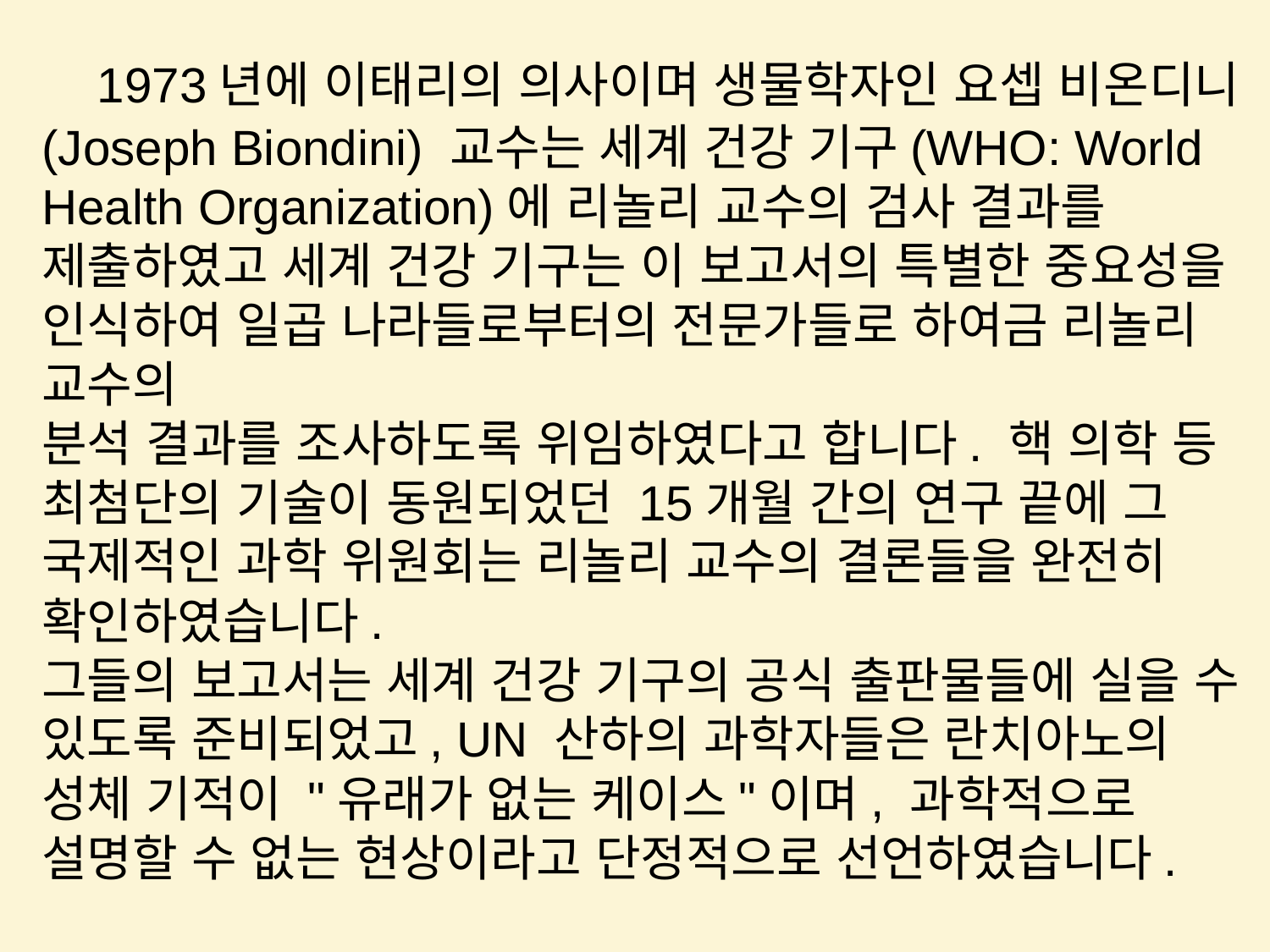

1973년에 이태리의 의사이며 생물학자인 요셉 비온디니(Joseph Biondini) 교수는 세계 건강 기구(WHO: World Health Organization)에 리놀리 교수의 검사 결과를 제출하였고 세계 건강 기구는 이 보고서의 특별한 중요성을 인식하여 일곱 나라들로부터의 전문가들로 하여금 리놀리 교수의
분석 결과를 조사하도록 위임하였다고 합니다. 핵 의학 등 최첨단의 기술이 동원되었던 15개월 간의 연구 끝에 그 국제적인 과학 위원회는 리놀리 교수의 결론들을 완전히 확인하였습니다.
그들의 보고서는 세계 건강 기구의 공식 출판물들에 실을 수 있도록 준비되었고, UN 산하의 과학자들은 란치아노의 성체 기적이 "유래가 없는 케이스"이며, 과학적으로 설명할 수 없는 현상이라고 단정적으로 선언하였습니다.